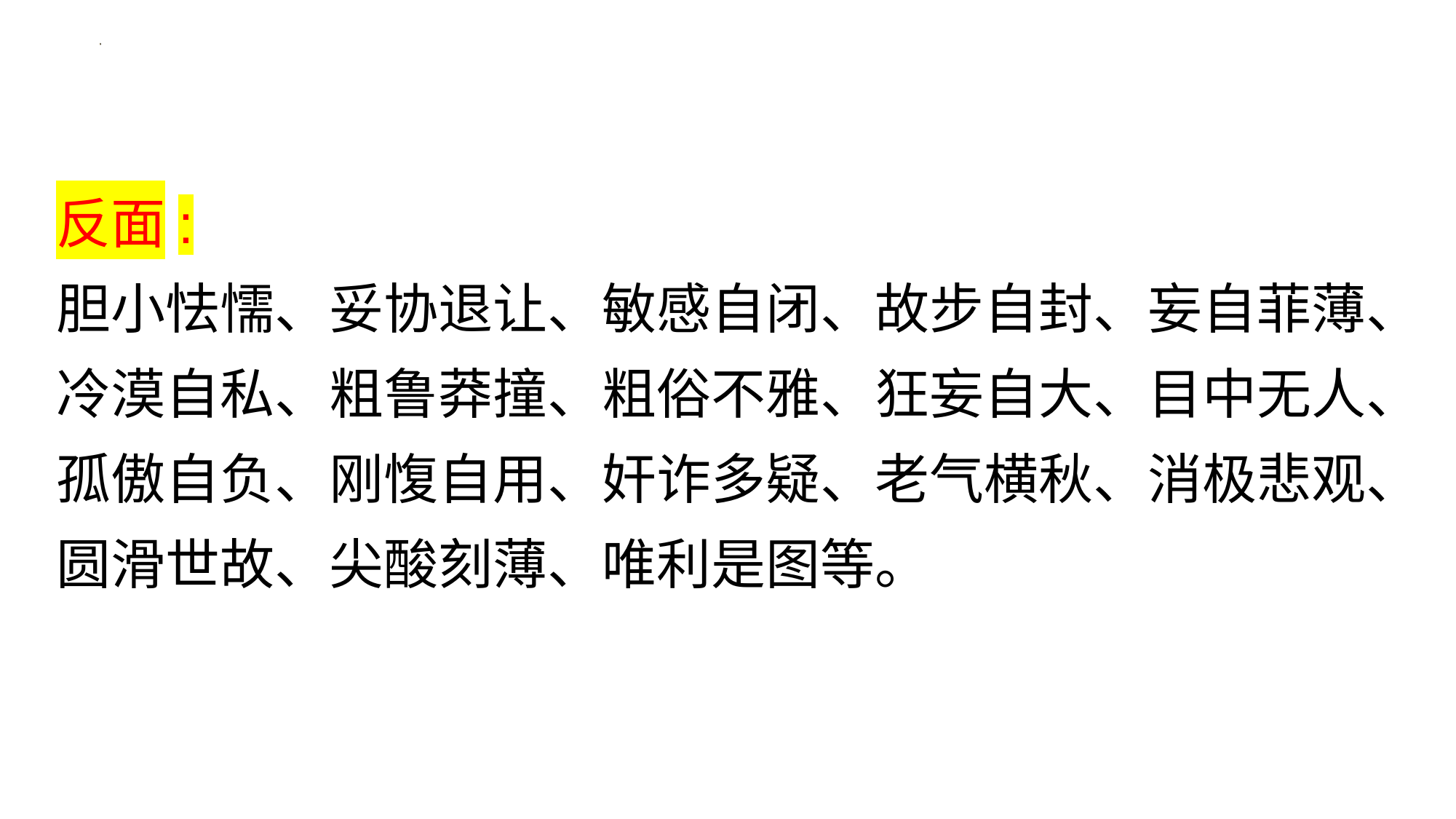

反面:
胆小怯懦、妥协退让、敏感自闭、故步自封、妄自菲薄、冷漠自私、粗鲁莽撞、粗俗不雅、狂妄自大、目中无人、孤傲自负、刚愎自用、奸诈多疑、老气横秋、消极悲观、圆滑世故、尖酸刻薄、唯利是图等。